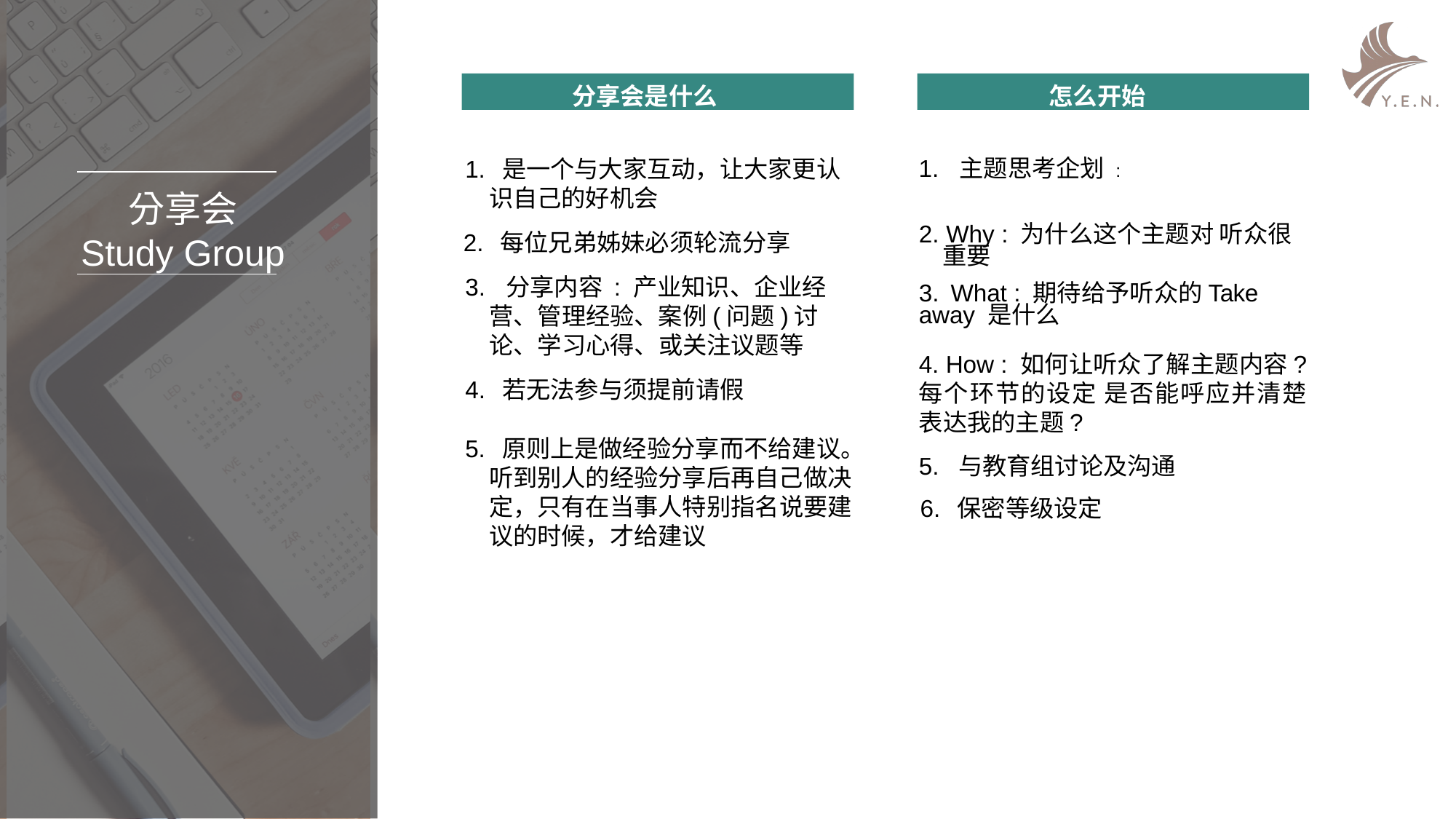

分享会是什么
         怎么开始
1. 是一个与大家互动，让大家更认识自己的好机会
1.  主题思考企划 :
分会峰会
Retreat
分享会
Study Group
2. Why : 为什么这个主题对 听众很重要
2. 每位兄弟姊妹必须轮流分享
3.  分享内容 : 产业知识、企业经营、管理经验、案例(问题)讨论、学习心得、或关注议题等
3. What : 期待给予听众的Take away 是什么
总会峰会是总会每年策划的全协会性集体活动
分会峰会是每年每个分会策划的集中性活动，主旨通过课程、参访、交流达到分会会员价值提升和团队融入的效果。
4. How : 如何让听众了解主题内容? 每个环节的设定 是否能呼应并清楚表达我的主题?
5.  与教育组讨论及沟通
4. 若无法参与须提前请假
5. 原则上是做经验分享而不给建议。听到别人的经验分享后再自己做决定，只有在当事人特别指名说要建议的时候，才给建议
6. 保密等级设定